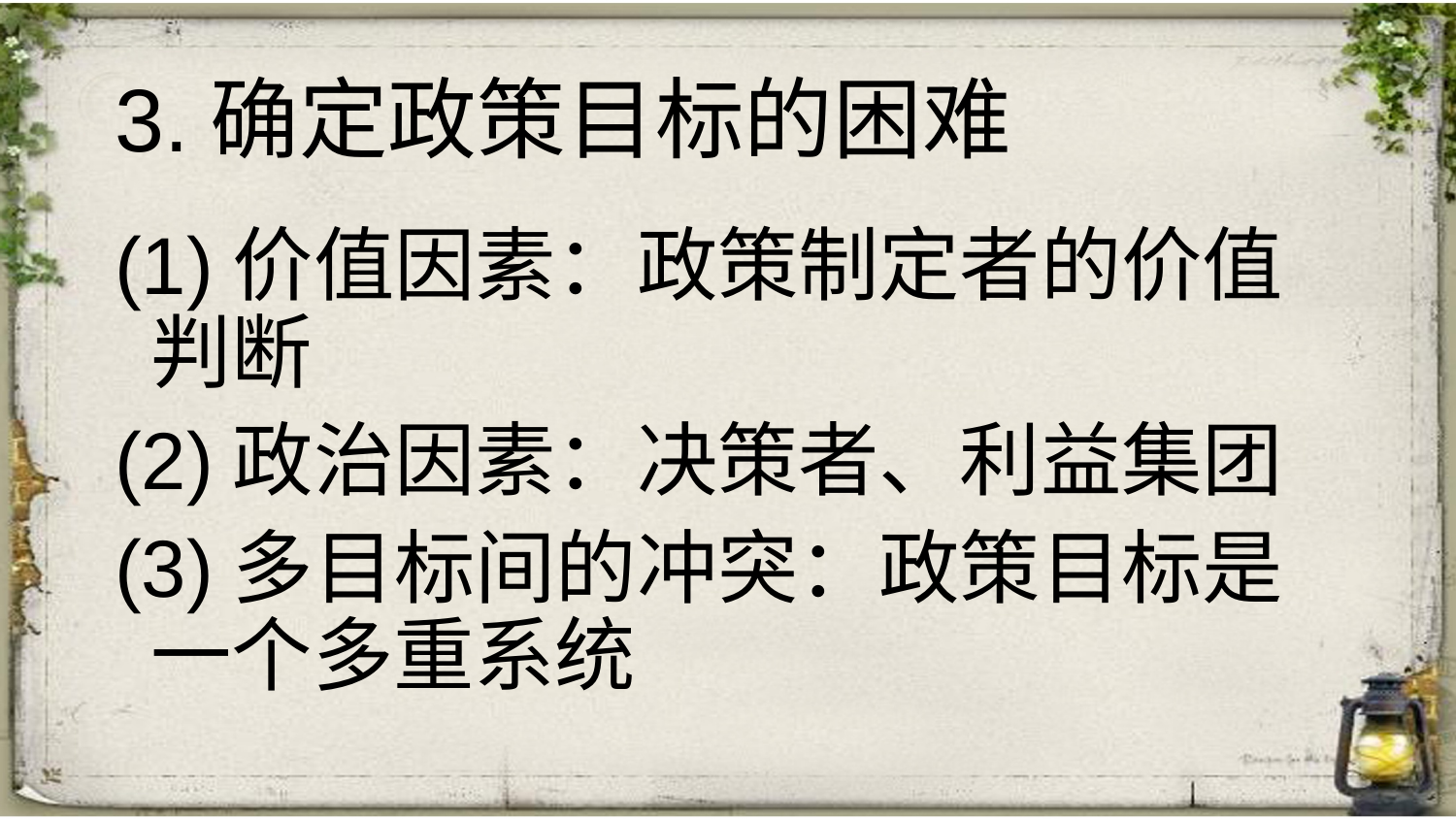

# 3.确定政策目标的困难
(1)价值因素：政策制定者的价值判断
(2)政治因素：决策者、利益集团
(3)多目标间的冲突：政策目标是一个多重系统